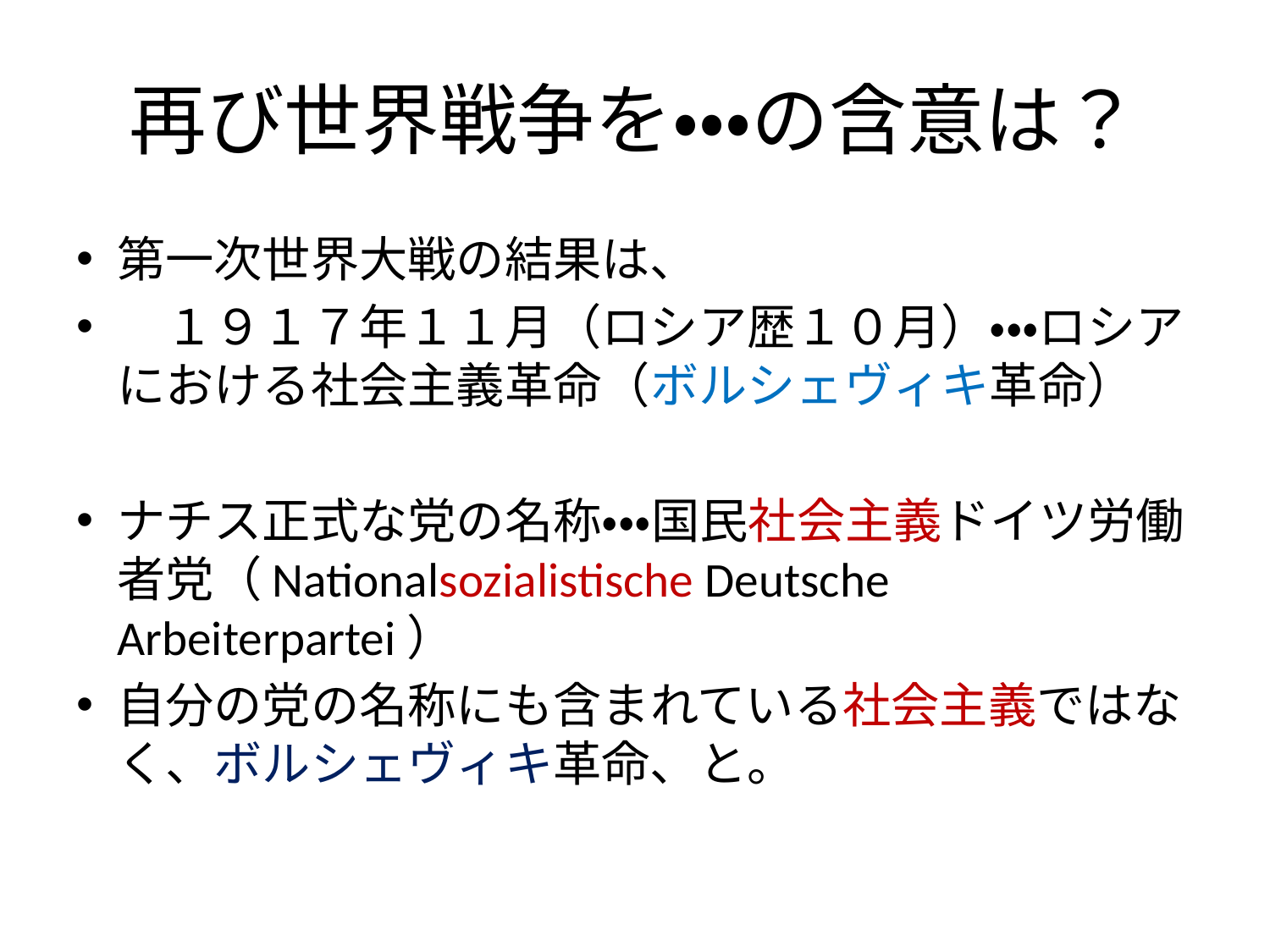

# 再び世界戦争を・・・の含意は？
第一次世界大戦の結果は、
　１９１７年１１月（ロシア歴１０月）・・・ロシアにおける社会主義革命（ボルシェヴィキ革命）

ナチス正式な党の名称・・・国民社会主義ドイツ労働者党（Nationalsozialistische Deutsche Arbeiterpartei）
自分の党の名称にも含まれている社会主義ではなく、ボルシェヴィキ革命、と。